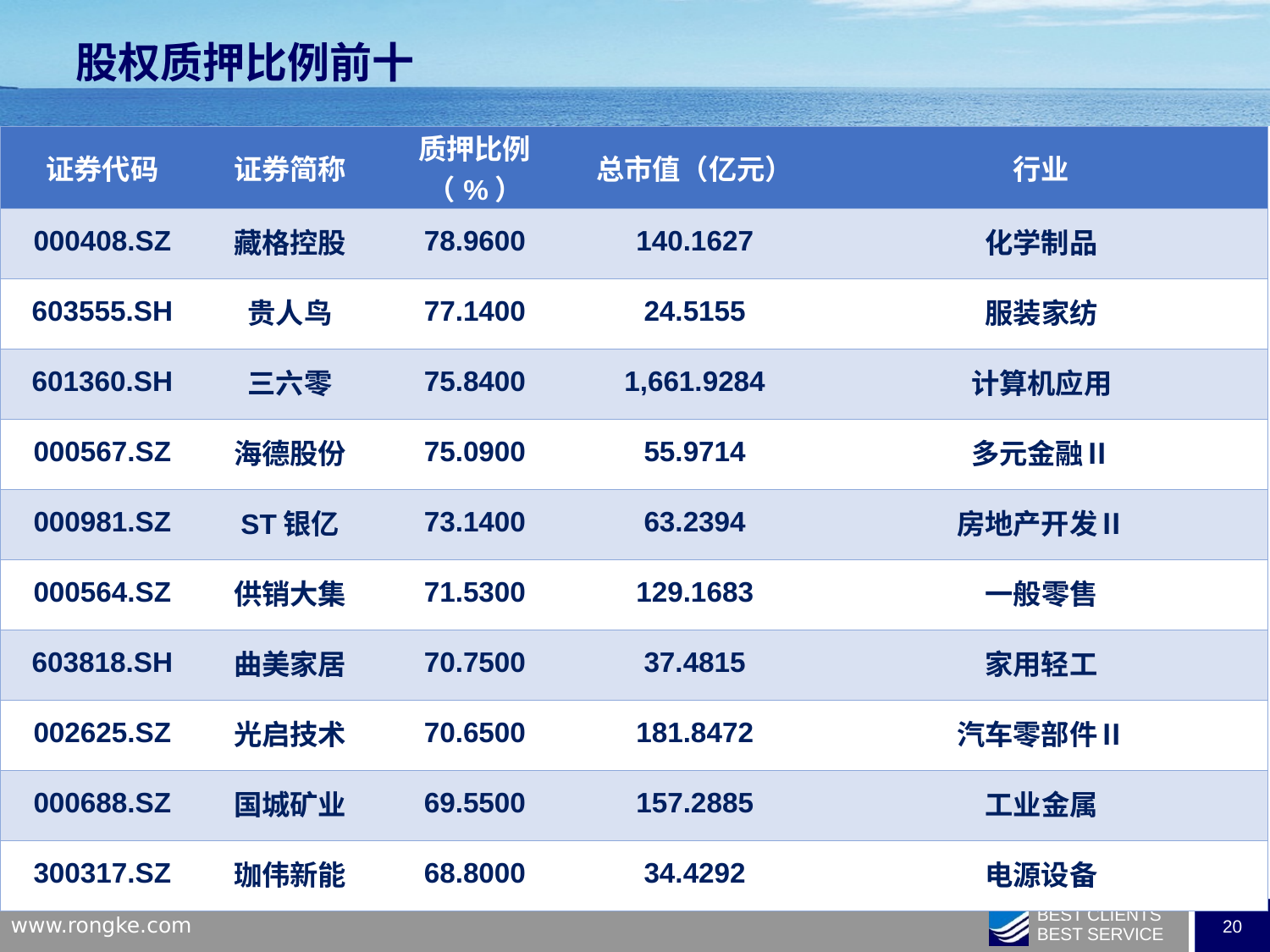

股权质押比例前十
| 证券代码 | 证券简称 | 质押比例（%） | 总市值（亿元） | 行业 |
| --- | --- | --- | --- | --- |
| 000408.SZ | 藏格控股 | 78.9600 | 140.1627 | 化学制品 |
| 603555.SH | 贵人鸟 | 77.1400 | 24.5155 | 服装家纺 |
| 601360.SH | 三六零 | 75.8400 | 1,661.9284 | 计算机应用 |
| 000567.SZ | 海德股份 | 75.0900 | 55.9714 | 多元金融Ⅱ |
| 000981.SZ | ST银亿 | 73.1400 | 63.2394 | 房地产开发Ⅱ |
| 000564.SZ | 供销大集 | 71.5300 | 129.1683 | 一般零售 |
| 603818.SH | 曲美家居 | 70.7500 | 37.4815 | 家用轻工 |
| 002625.SZ | 光启技术 | 70.6500 | 181.8472 | 汽车零部件Ⅱ |
| 000688.SZ | 国城矿业 | 69.5500 | 157.2885 | 工业金属 |
| 300317.SZ | 珈伟新能 | 68.8000 | 34.4292 | 电源设备 |